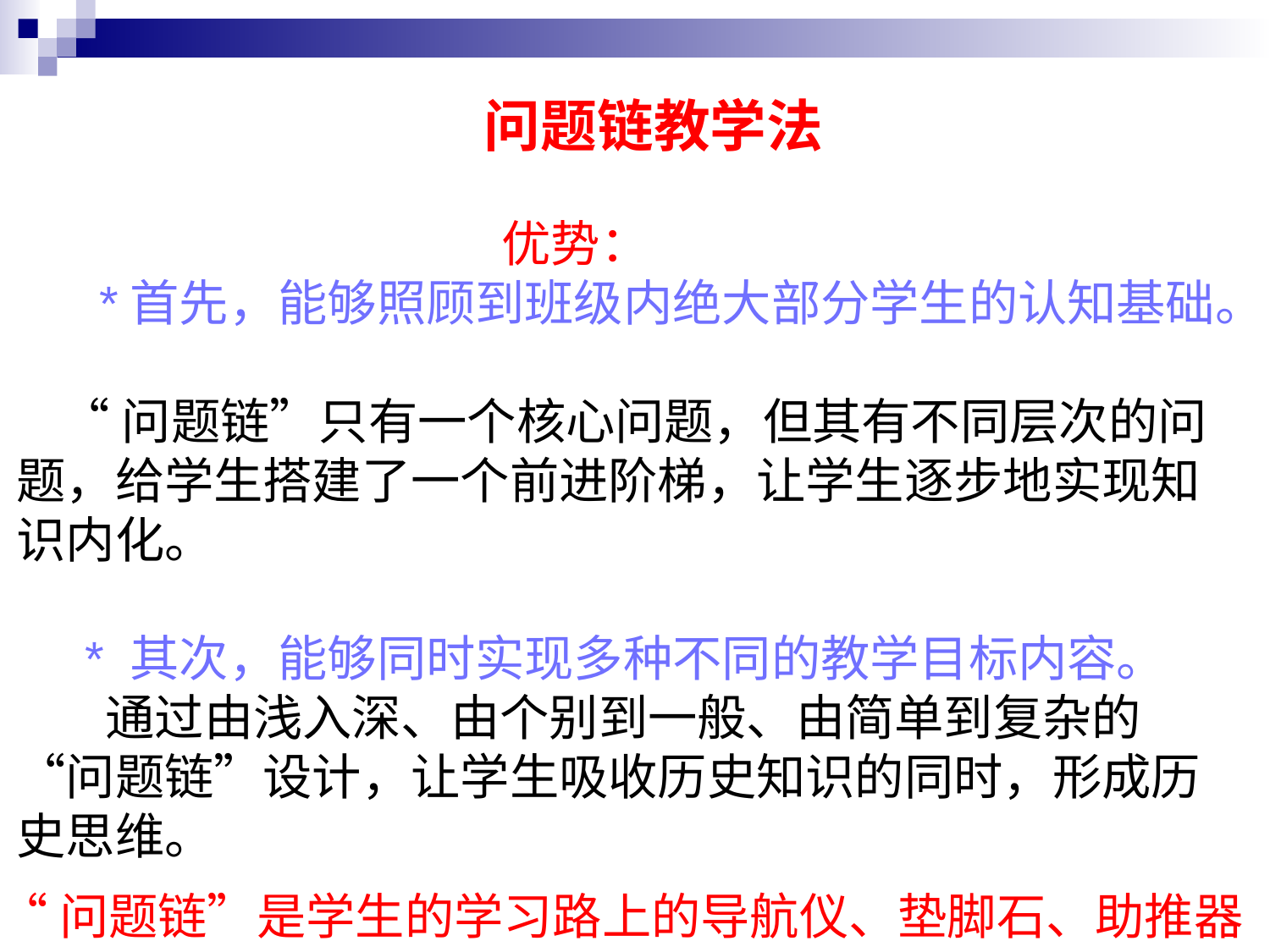

# 问题链教学法
                                           优势：
      *首先，能够照顾到班级内绝大部分学生的认知基础。
    “问题链”只有一个核心问题，但其有不同层次的问题，给学生搭建了一个前进阶梯，让学生逐步地实现知识内化。

     * 其次，能够同时实现多种不同的教学目标内容。
       通过由浅入深、由个别到一般、由简单到复杂的“问题链”设计，让学生吸收历史知识的同时，形成历史思维。
 “问题链”是学生的学习路上的导航仪、垫脚石、助推器